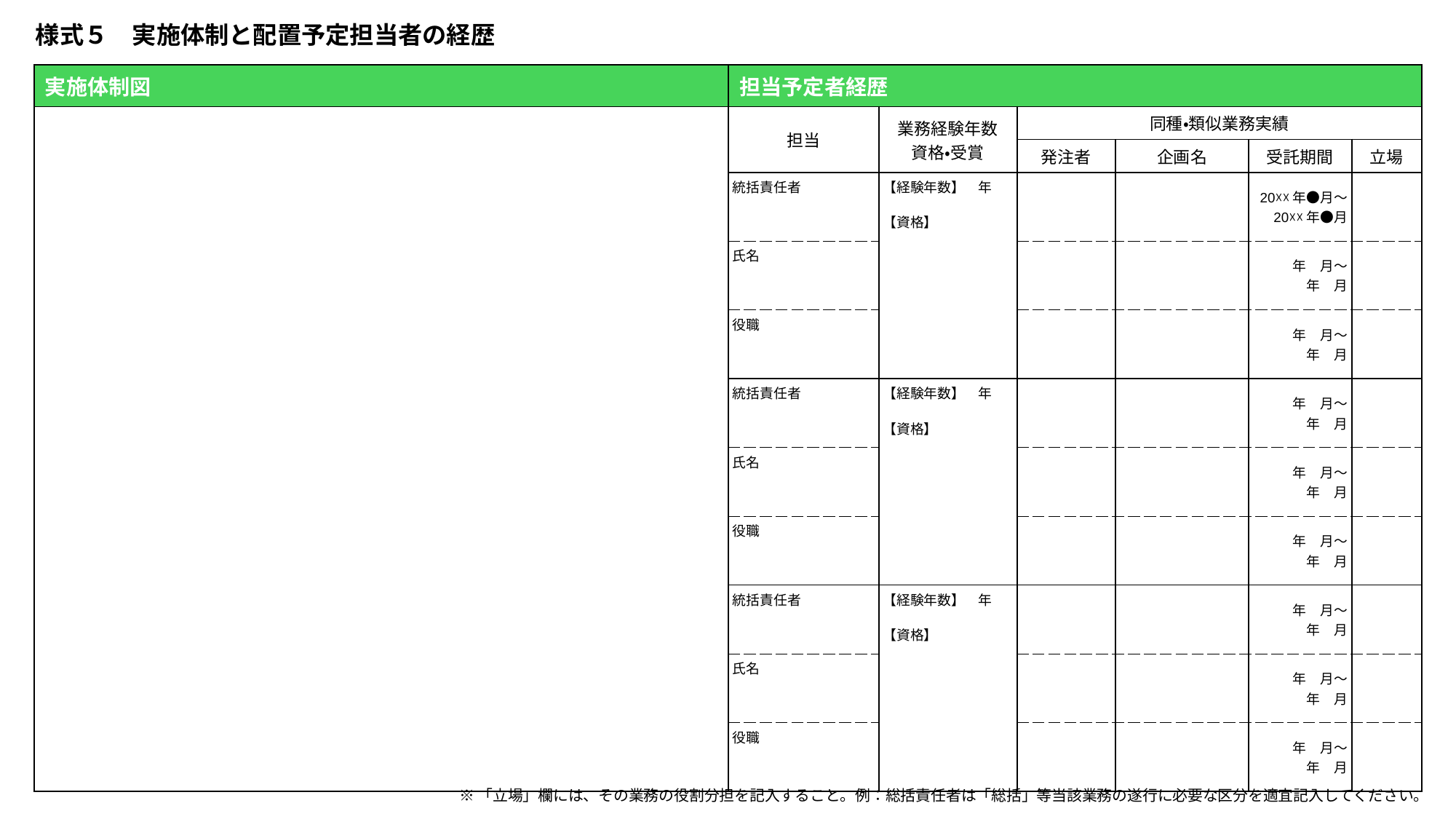

様式５　実施体制と配置予定担当者の経歴
| 実施体制図 | 担当予定者経歴 |  |  |  |  |  |
| --- | --- | --- | --- | --- | --- | --- |
|  | 担当 | 業務経験年数 資格・受賞 | 同種・類似業務実績 |  |  |  |
|  |  |  | 発注者 | 企画名 | 受託期間 | 立場 |
|  | 統括責任者 | 【経験年数】　年 【資格】 |  |  | 20☓☓年●月～ 20☓☓年●月 |  |
|  | 氏名 |  |  |  | 年　月～ 年　月 |  |
|  | 役職 |  |  |  | 年　月～ 年　月 |  |
|  | 統括責任者 | 【経験年数】　年 【資格】 |  |  | 年　月～ 年　月 |  |
|  | 氏名 |  |  |  | 年　月～ 年　月 |  |
|  | 役職 |  |  |  | 年　月～ 年　月 |  |
|  | 統括責任者 | 【経験年数】　年 【資格】 |  |  | 年　月～ 年　月 |  |
|  | 氏名 |  |  |  | 年　月～ 年　月 |  |
|  | 役職 |  |  |  | 年　月～ 年　月 |  |
※「立場」欄には、その業務の役割分担を記入すること。例：総括責任者は「総括」等当該業務の遂行に必要な区分を適宜記入してください。